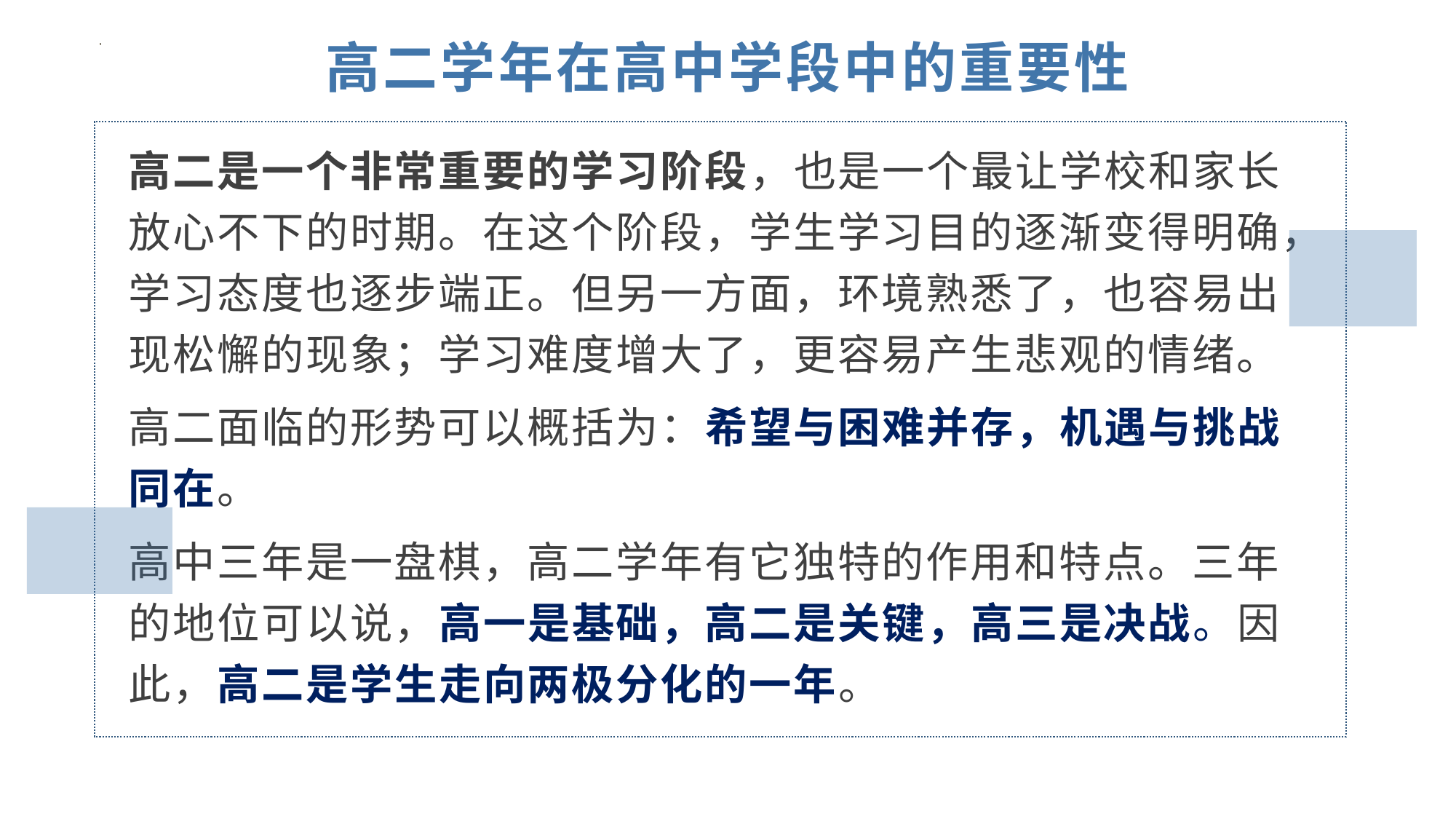

高二学年在高中学段中的重要性

高二是一个非常重要的学习阶段，也是一个最让学校和家长放心不下的时期。在这个阶段，学生学习目的逐渐变得明确，学习态度也逐步端正。但另一方面，环境熟悉了，也容易出现松懈的现象；学习难度增大了，更容易产生悲观的情绪。
高二面临的形势可以概括为：希望与困难并存，机遇与挑战同在。
高中三年是一盘棋，高二学年有它独特的作用和特点。三年的地位可以说，高一是基础，高二是关键，高三是决战。因此，高二是学生走向两极分化的一年。